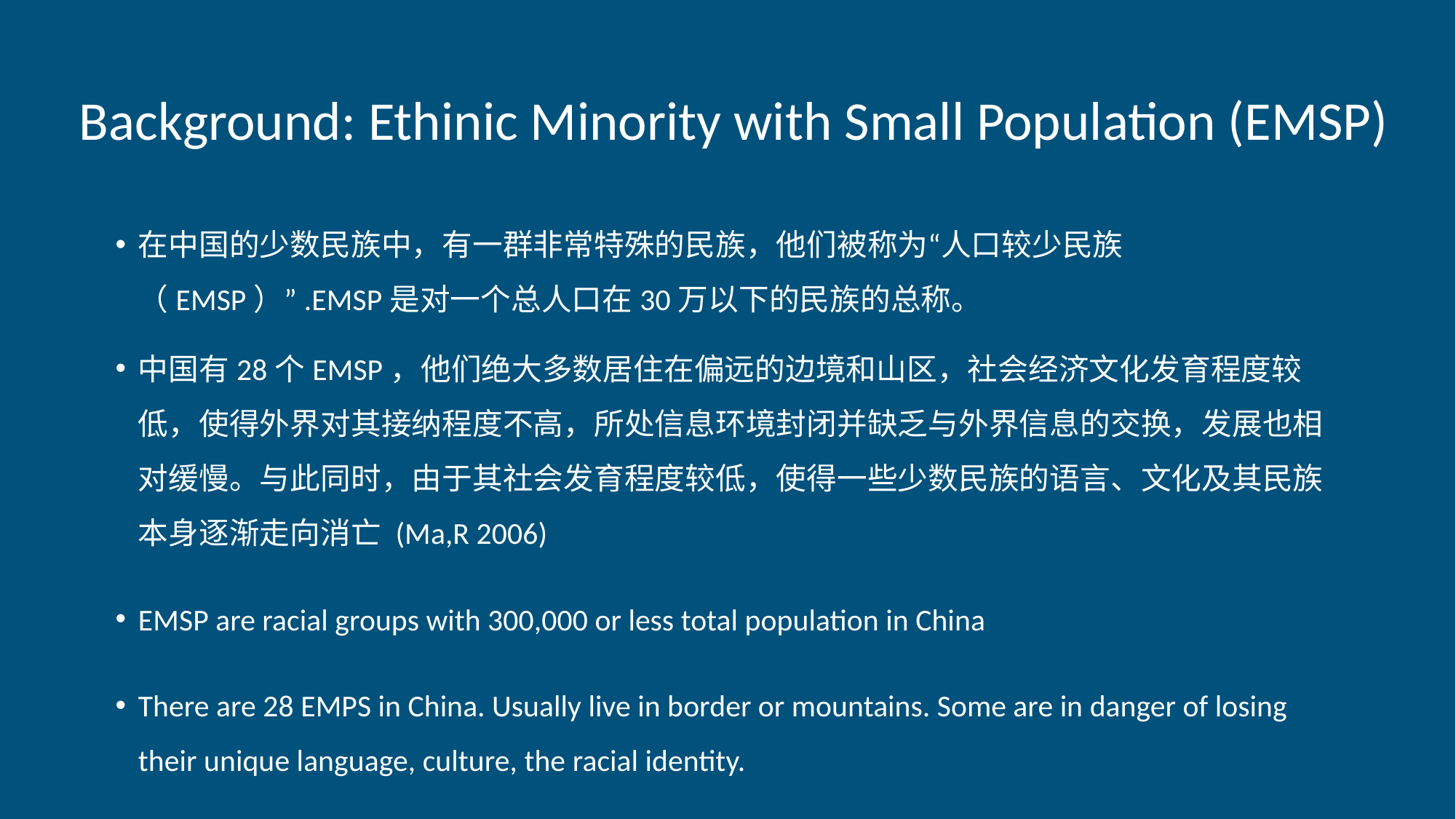

# Background: Ethinic Minority with Small Population (EMSP)
在中国的少数民族中，有一群非常特殊的民族，他们被称为“人口较少民族（EMSP）”.EMSP是对一个总人口在30万以下的民族的总称。
中国有28个EMSP，他们绝大多数居住在偏远的边境和山区，社会经济文化发育程度较低，使得外界对其接纳程度不高，所处信息环境封闭并缺乏与外界信息的交换，发展也相对缓慢。与此同时，由于其社会发育程度较低，使得一些少数民族的语言、文化及其民族本身逐渐走向消亡 (Ma,R 2006)
EMSP are racial groups with 300,000 or less total population in China
There are 28 EMPS in China. Usually live in border or mountains. Some are in danger of losing their unique language, culture, the racial identity.